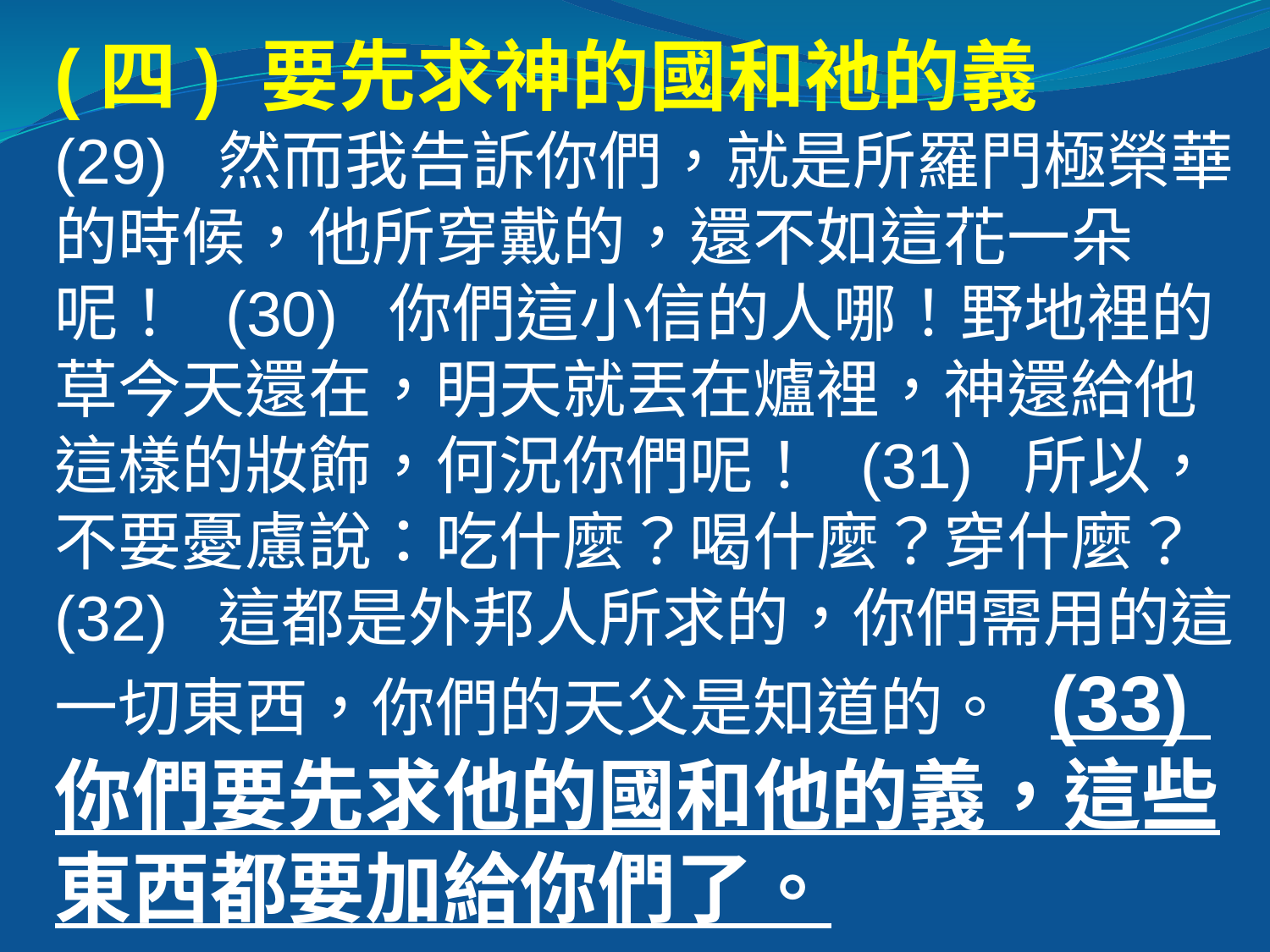

(四) 要先求神的國和祂的義
(29)  然而我告訴你們，就是所羅門極榮華的時候，他所穿戴的，還不如這花一朵呢！  (30)  你們這小信的人哪！野地裡的草今天還在，明天就丟在爐裡，神還給他這樣的妝飾，何況你們呢！  (31)  所以，不要憂慮說：吃什麼？喝什麼？穿什麼？  (32)  這都是外邦人所求的，你們需用的這一切東西，你們的天父是知道的。  (33)  你們要先求他的國和他的義，這些東西都要加給你們了。